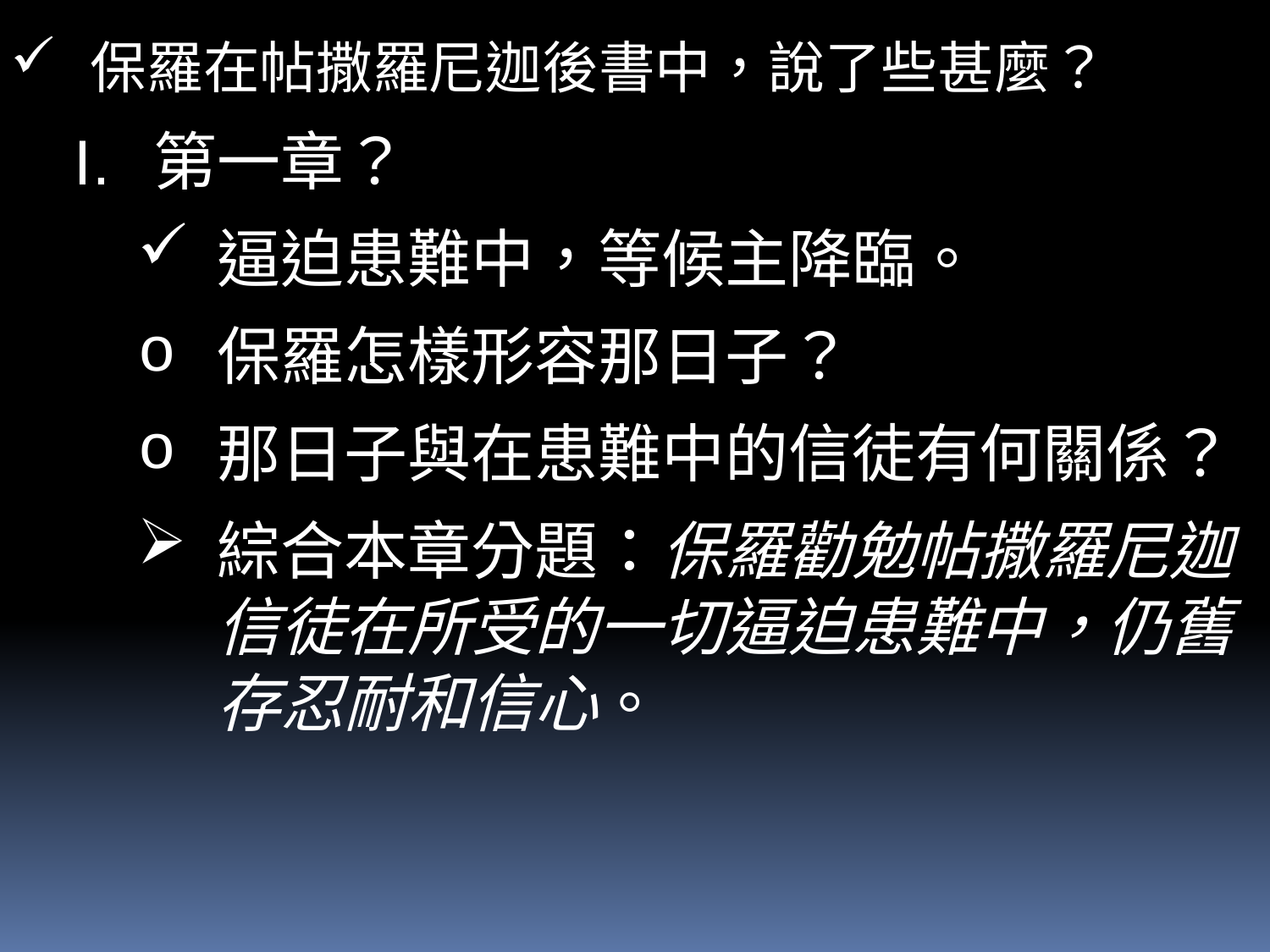

保羅在帖撒羅尼迦後書中，說了些甚麼？
第一章？
逼迫患難中，等候主降臨。
保羅怎樣形容那日子？
那日子與在患難中的信徒有何關係？
綜合本章分題：保羅勸勉帖撒羅尼迦信徒在所受的一切逼迫患難中，仍舊存忍耐和信心。